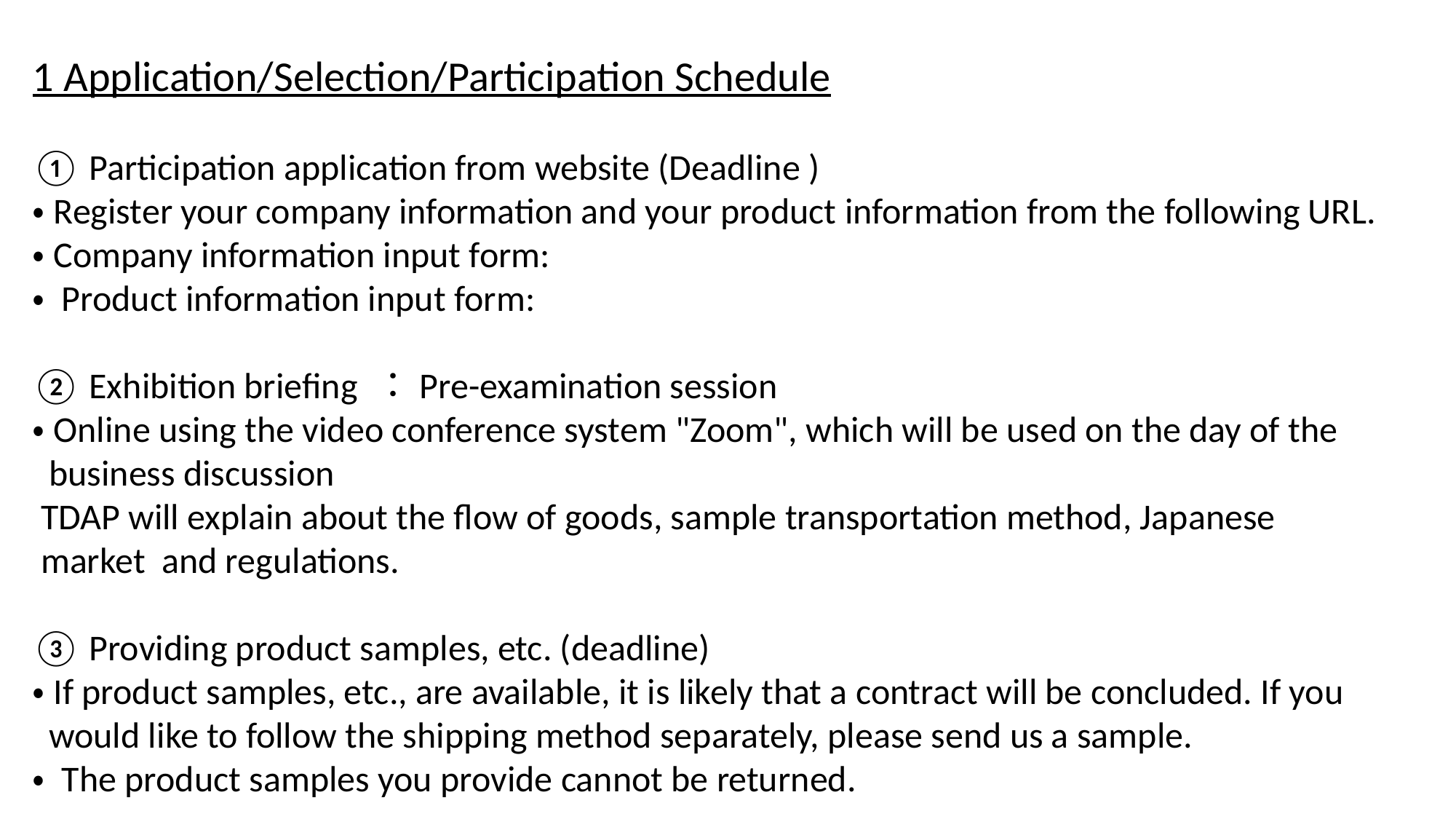

1 Application/Selection/Participation Schedule

① Participation application from website (Deadline )
・Register your company information and your product information from the following URL.
・Company information input form:
・ Product information input form:

② Exhibition briefing ：Pre-examination session
・Online using the video conference system "Zoom", which will be used on the day of the
  business discussion
 TDAP will explain about the flow of goods, sample transportation method, Japanese
 market  and regulations.

③ Providing product samples, etc. (deadline)
・If product samples, etc., are available, it is likely that a contract will be concluded. If you
  would like to follow the shipping method separately, please send us a sample.
・ The product samples you provide cannot be returned.